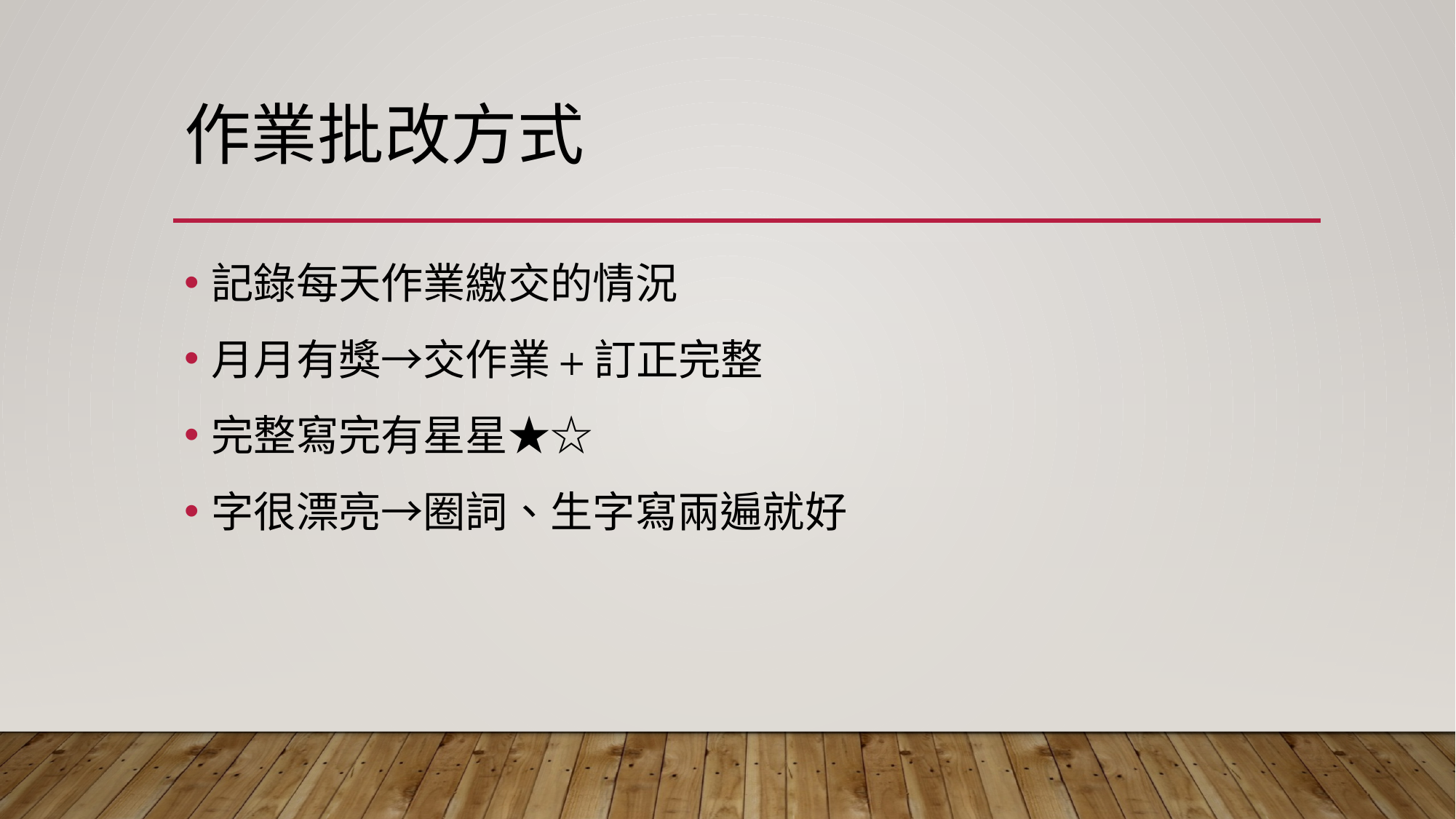

# 作業批改方式
記錄每天作業繳交的情況
月月有獎→交作業+訂正完整
完整寫完有星星★☆
字很漂亮→圈詞、生字寫兩遍就好